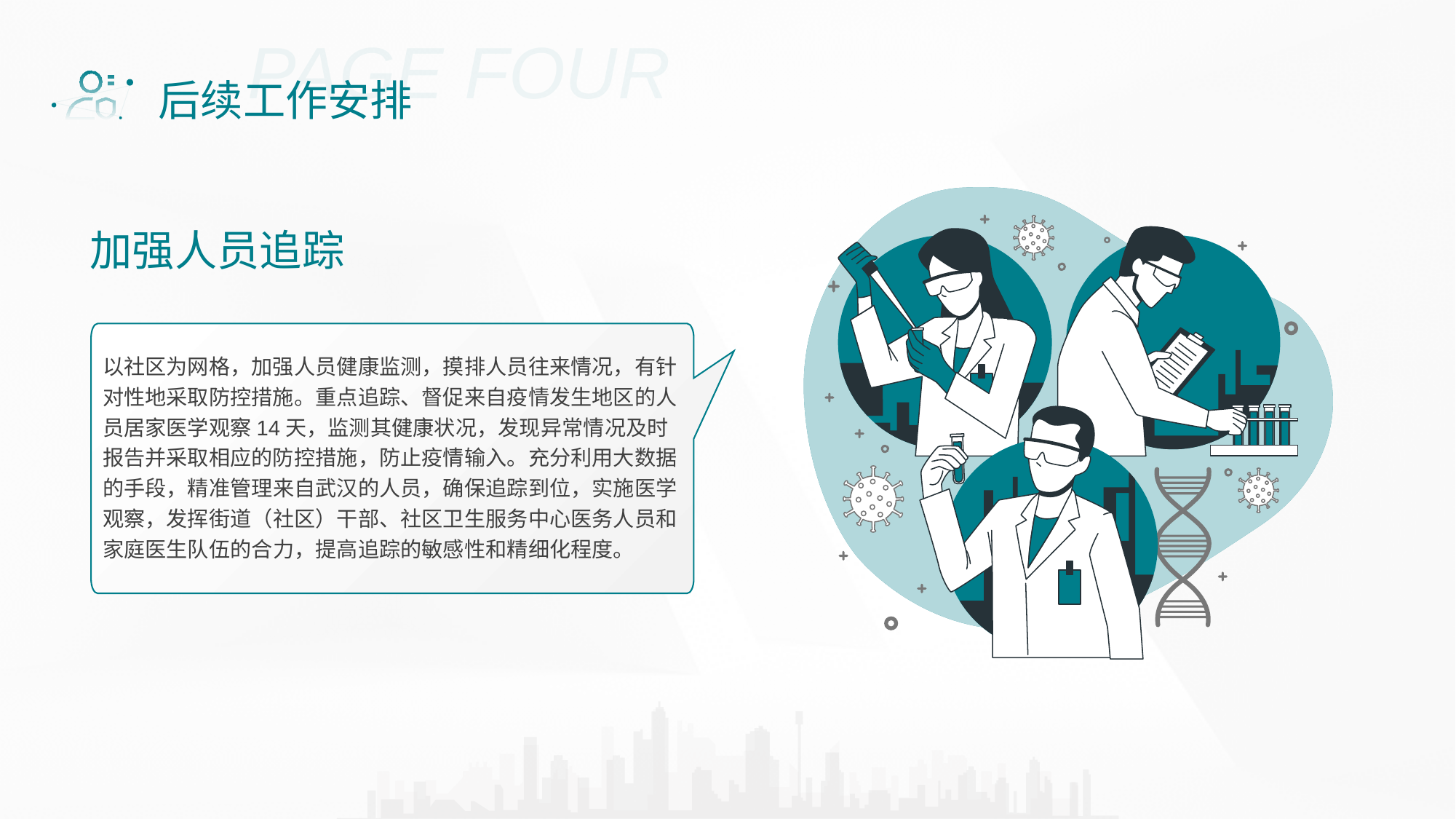

PAGE FOUR
后续工作安排

加强人员追踪

以社区为网格，加强人员健康监测，摸排人员往来情况，有针对性地采取防控措施。重点追踪、督促来自疫情发生地区的人员居家医学观察14天，监测其健康状况，发现异常情况及时报告并采取相应的防控措施，防止疫情输入。充分利用大数据的手段，精准管理来自武汉的人员，确保追踪到位，实施医学观察，发挥街道（社区）干部、社区卫生服务中心医务人员和家庭医生队伍的合力，提高追踪的敏感性和精细化程度。